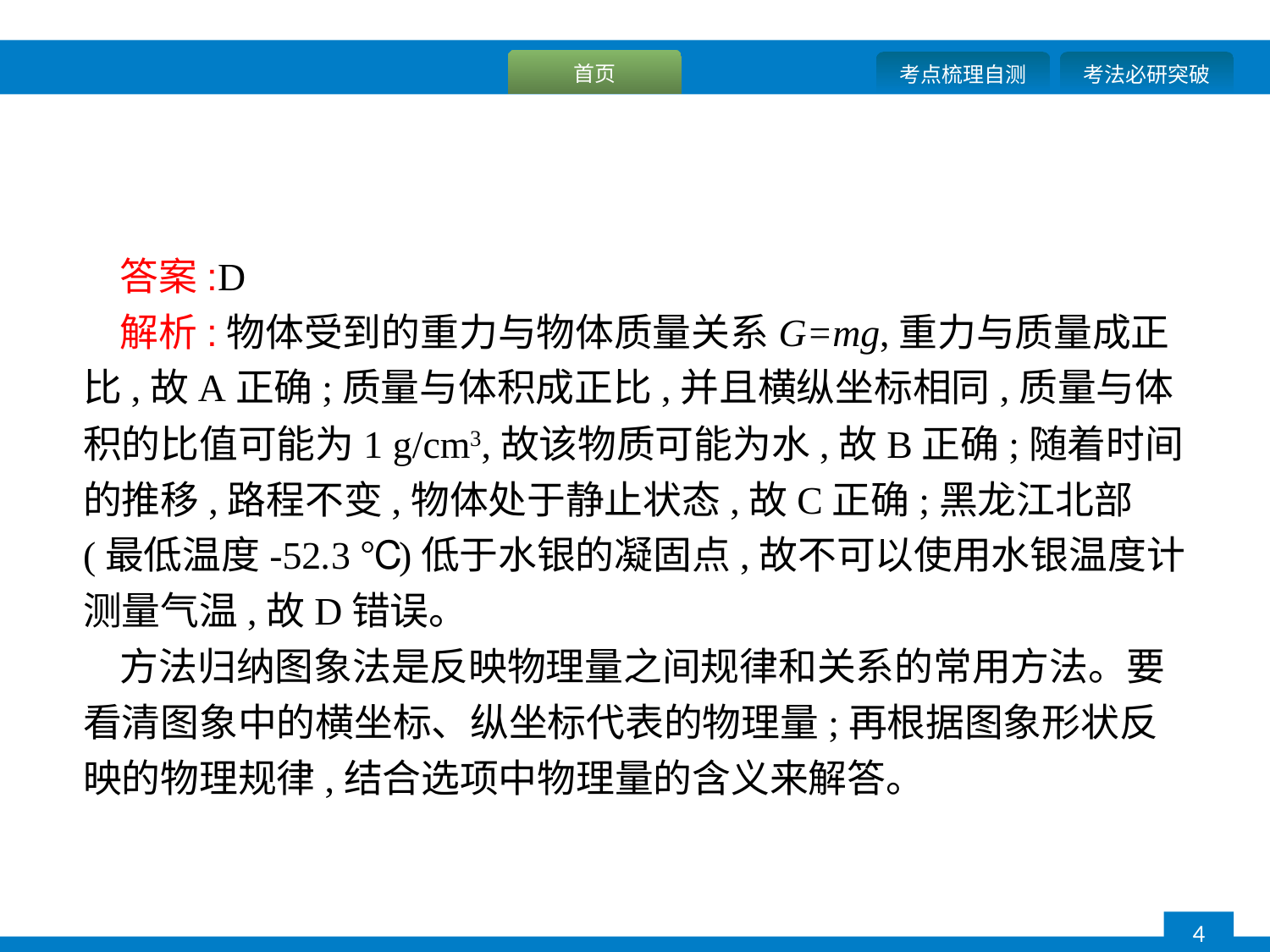

答案:D
解析:物体受到的重力与物体质量关系G=mg,重力与质量成正比,故A正确;质量与体积成正比,并且横纵坐标相同,质量与体积的比值可能为1 g/cm3,故该物质可能为水,故B正确;随着时间的推移,路程不变,物体处于静止状态,故C正确;黑龙江北部(最低温度-52.3 ℃)低于水银的凝固点,故不可以使用水银温度计测量气温,故D错误。
方法归纳图象法是反映物理量之间规律和关系的常用方法。要看清图象中的横坐标、纵坐标代表的物理量;再根据图象形状反映的物理规律,结合选项中物理量的含义来解答。